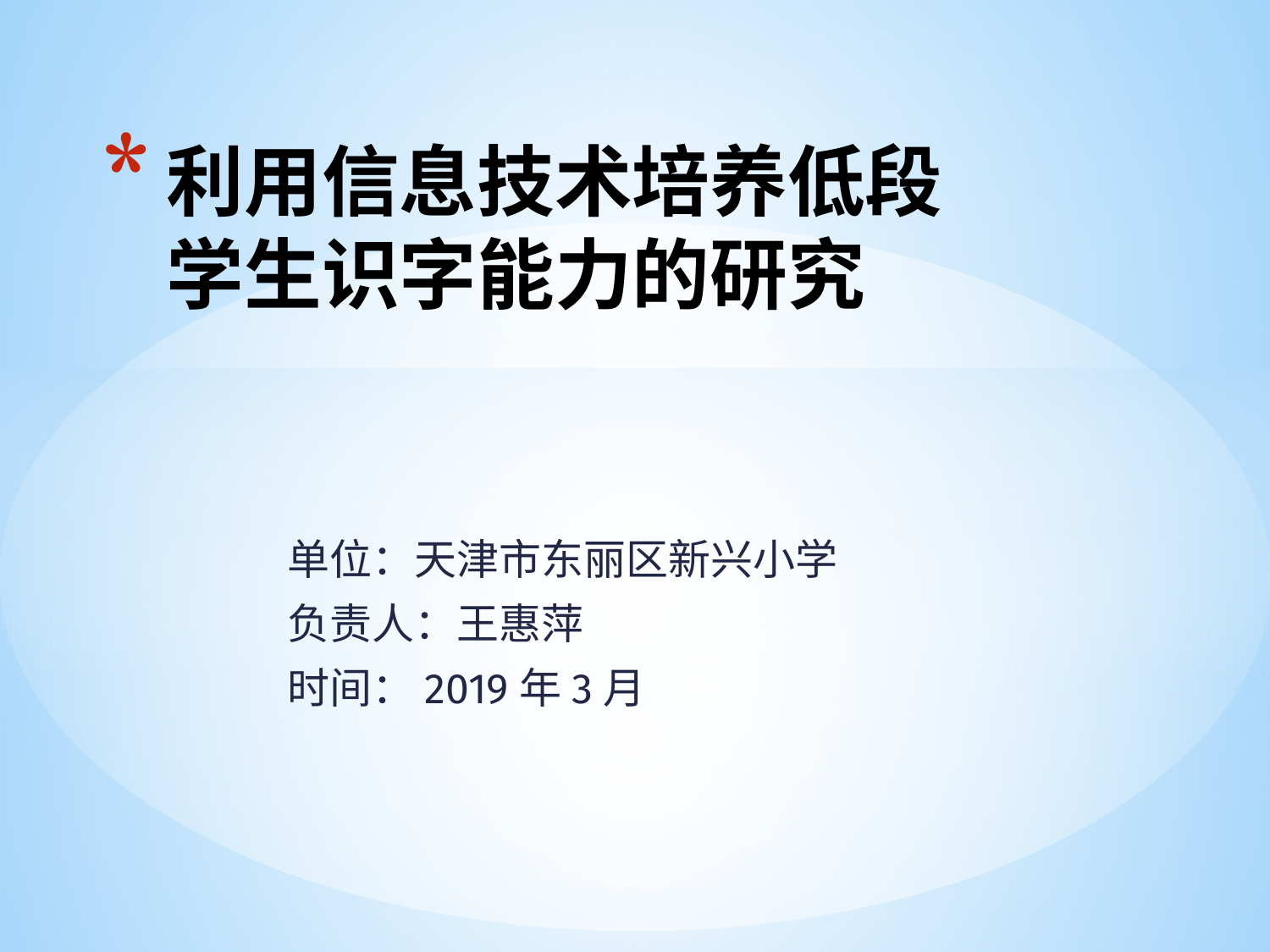

# 利用信息技术培养低段学生识字能力的研究
单位：天津市东丽区新兴小学
负责人：王惠萍
时间：2019年3月